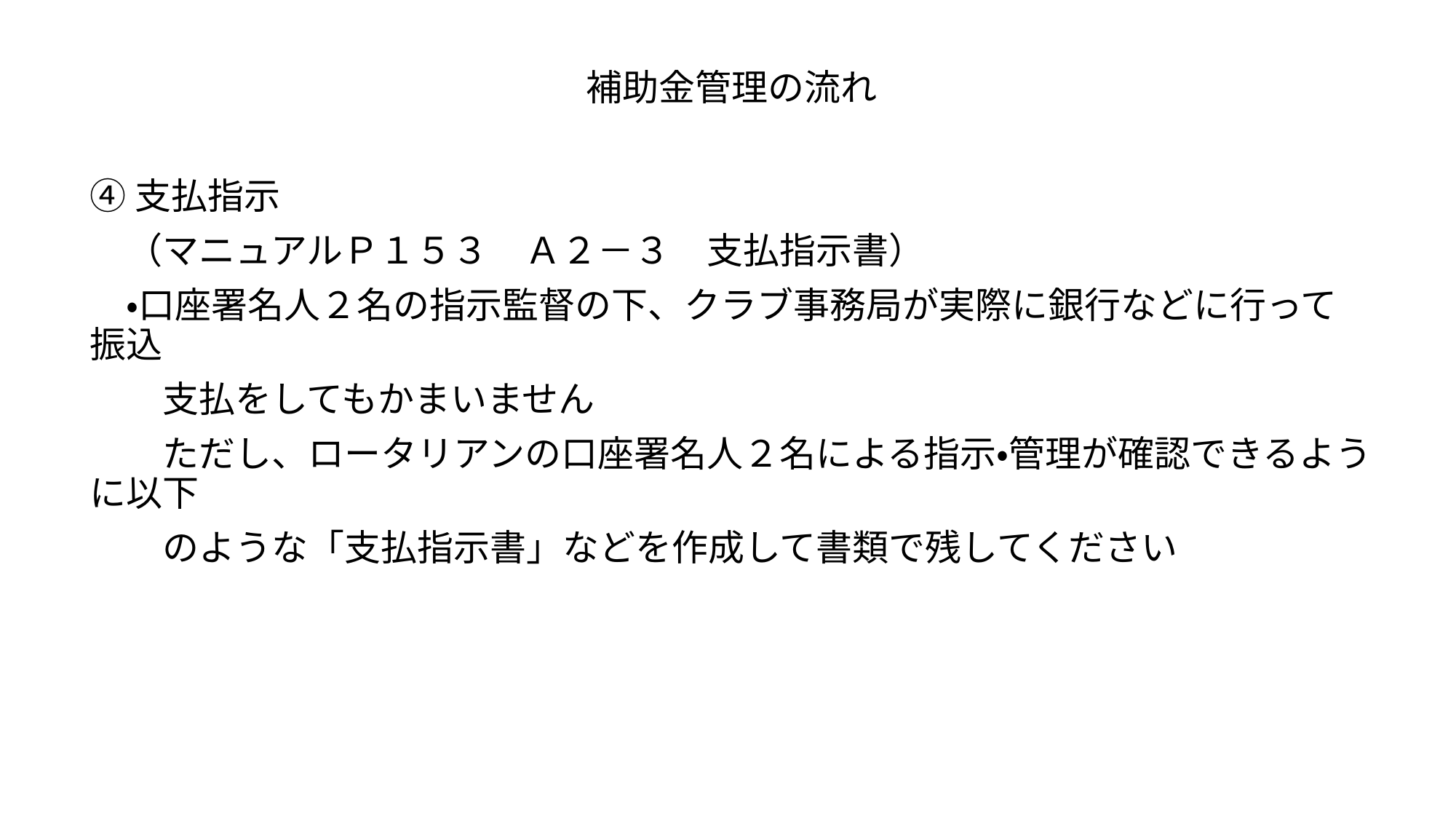

補助金管理の流れ

④支払指示
　（マニュアルＰ１５３　Ａ２－３　支払指示書）
　・口座署名人２名の指示監督の下、クラブ事務局が実際に銀行などに行って振込
　　支払をしてもかまいません
　　ただし、ロータリアンの口座署名人２名による指示・管理が確認できるように以下
　　のような「支払指示書」などを作成して書類で残してください